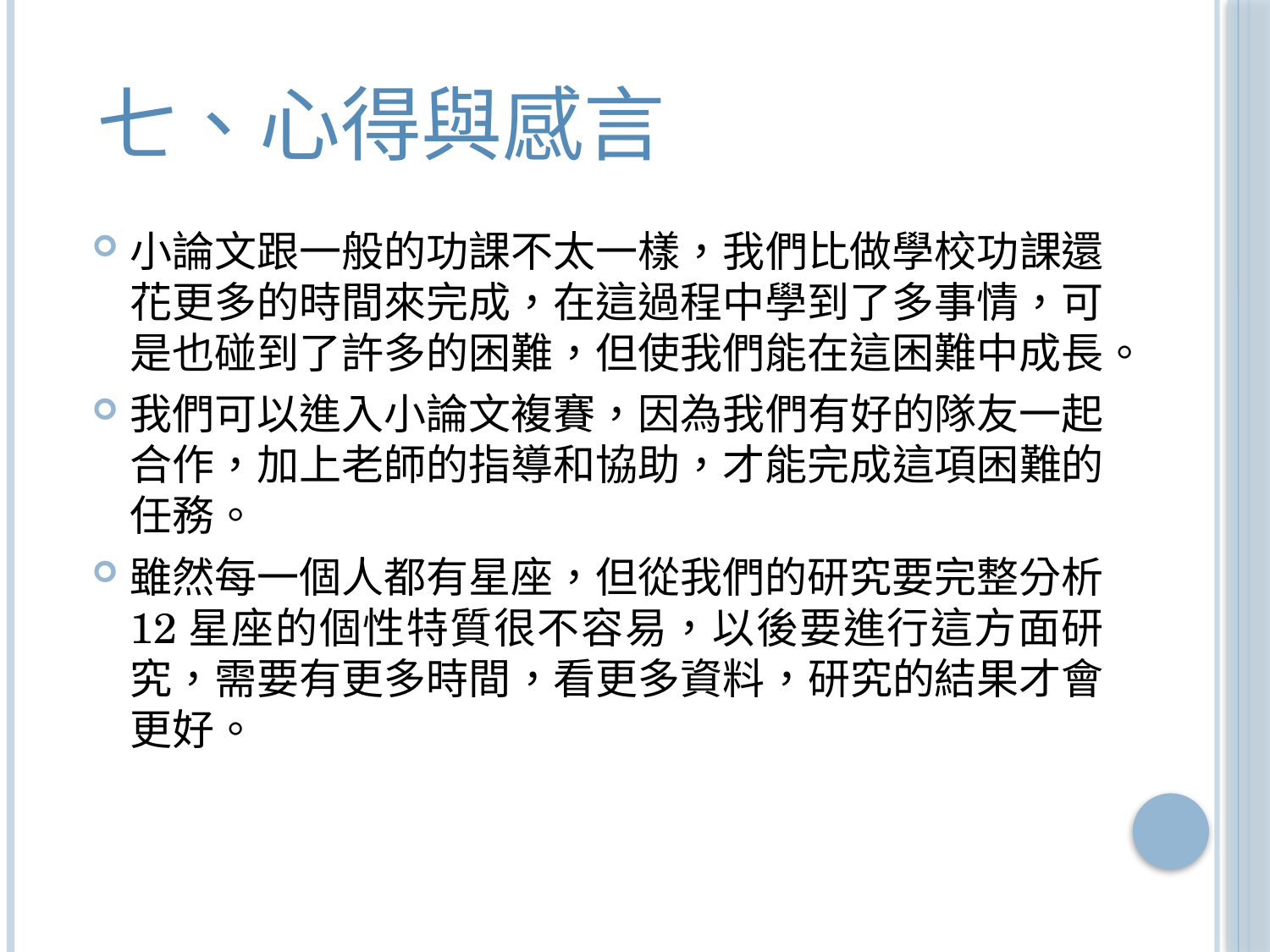

# 七、心得與感言
小論文跟一般的功課不太一樣，我們比做學校功課還花更多的時間來完成，在這過程中學到了多事情，可是也碰到了許多的困難，但使我們能在這困難中成長。
我們可以進入小論文複賽，因為我們有好的隊友一起合作，加上老師的指導和協助，才能完成這項困難的任務。
雖然每一個人都有星座，但從我們的研究要完整分析12星座的個性特質很不容易，以後要進行這方面研究，需要有更多時間，看更多資料，研究的結果才會更好。